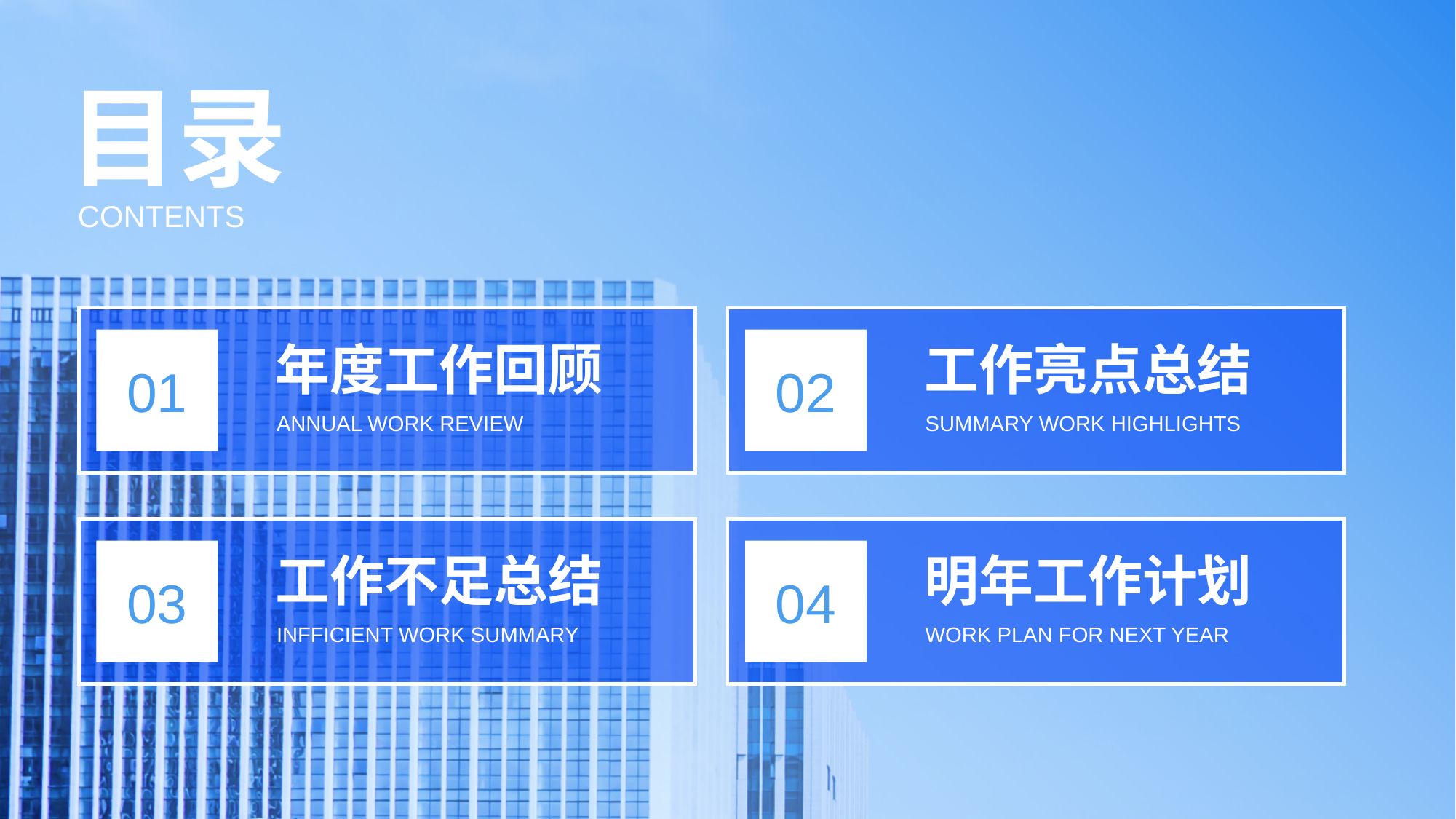

目录
CONTENTS

01
02
年度工作回顾
工作亮点总结
SUMMARY WORK HIGHLIGHTS
ANNUAL WORK REVIEW

03
04
工作不足总结
明年工作计划
INFFICIENT WORK SUMMARY
WORK PLAN FOR NEXT YEAR